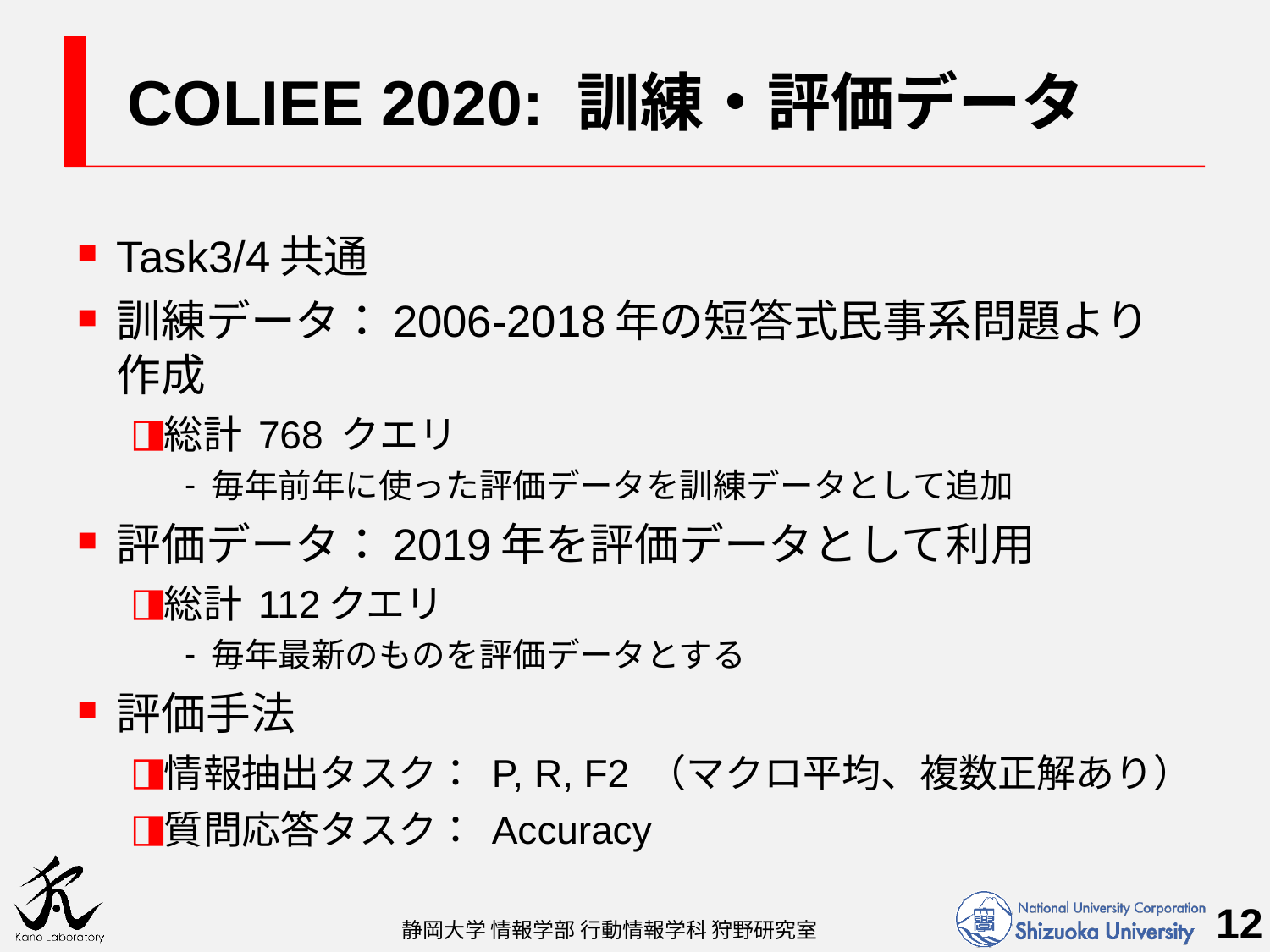

# COLIEE 2020: 訓練・評価データ
Task3/4共通
訓練データ：2006-2018年の短答式民事系問題より作成
総計 768 クエリ
毎年前年に使った評価データを訓練データとして追加
評価データ：2019年を評価データとして利用
総計 112クエリ
毎年最新のものを評価データとする
評価手法
情報抽出タスク： P, R, F2 （マクロ平均、複数正解あり）
質問応答タスク： Accuracy

12